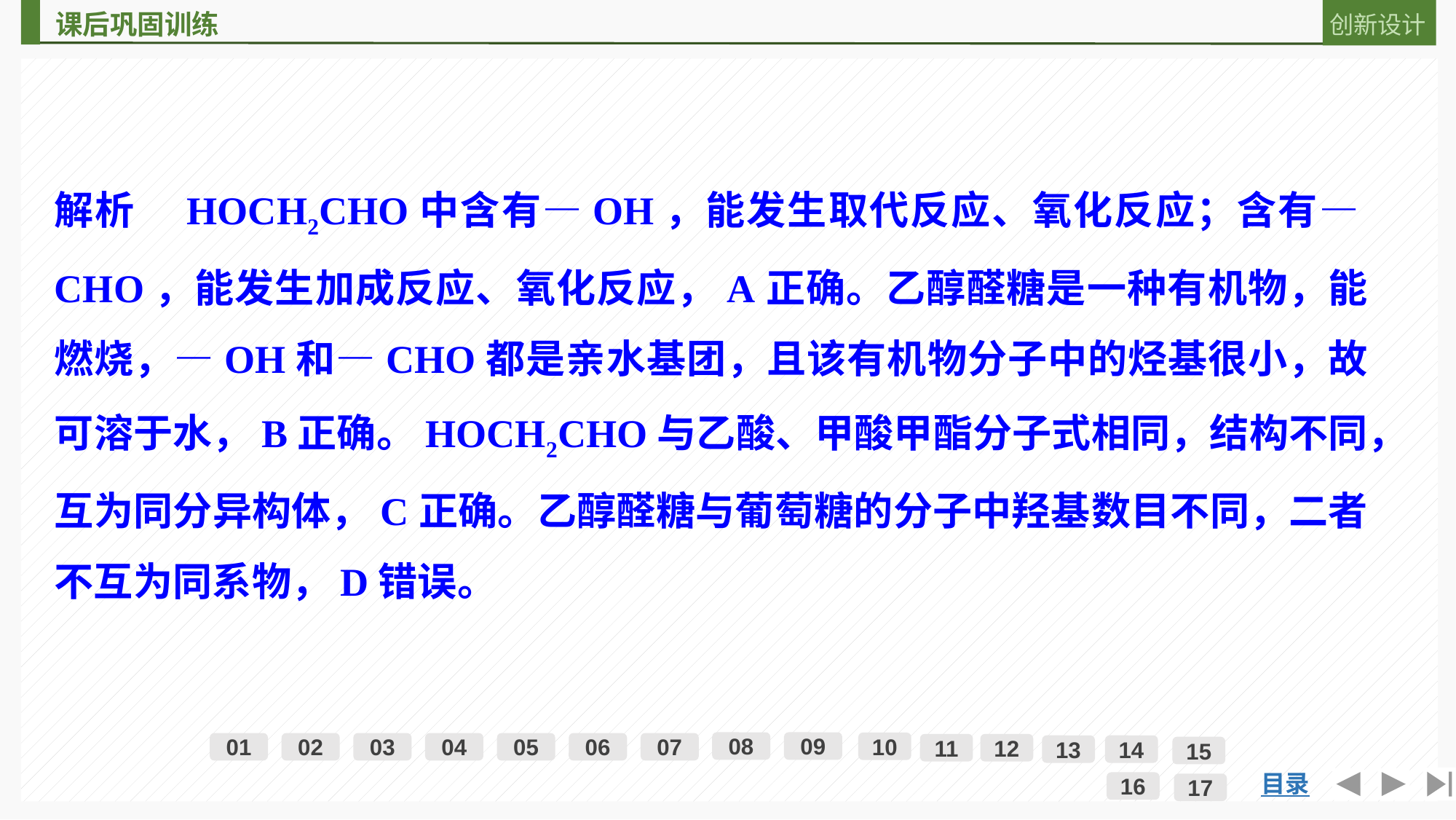

解析　HOCH2CHO中含有—OH，能发生取代反应、氧化反应；含有—CHO，能发生加成反应、氧化反应，A正确。乙醇醛糖是一种有机物，能燃烧，—OH和—CHO都是亲水基团，且该有机物分子中的烃基很小，故可溶于水，B正确。HOCH2CHO与乙酸、甲酸甲酯分子式相同，结构不同，互为同分异构体，C正确。乙醇醛糖与葡萄糖的分子中羟基数目不同，二者不互为同系物，D错误。